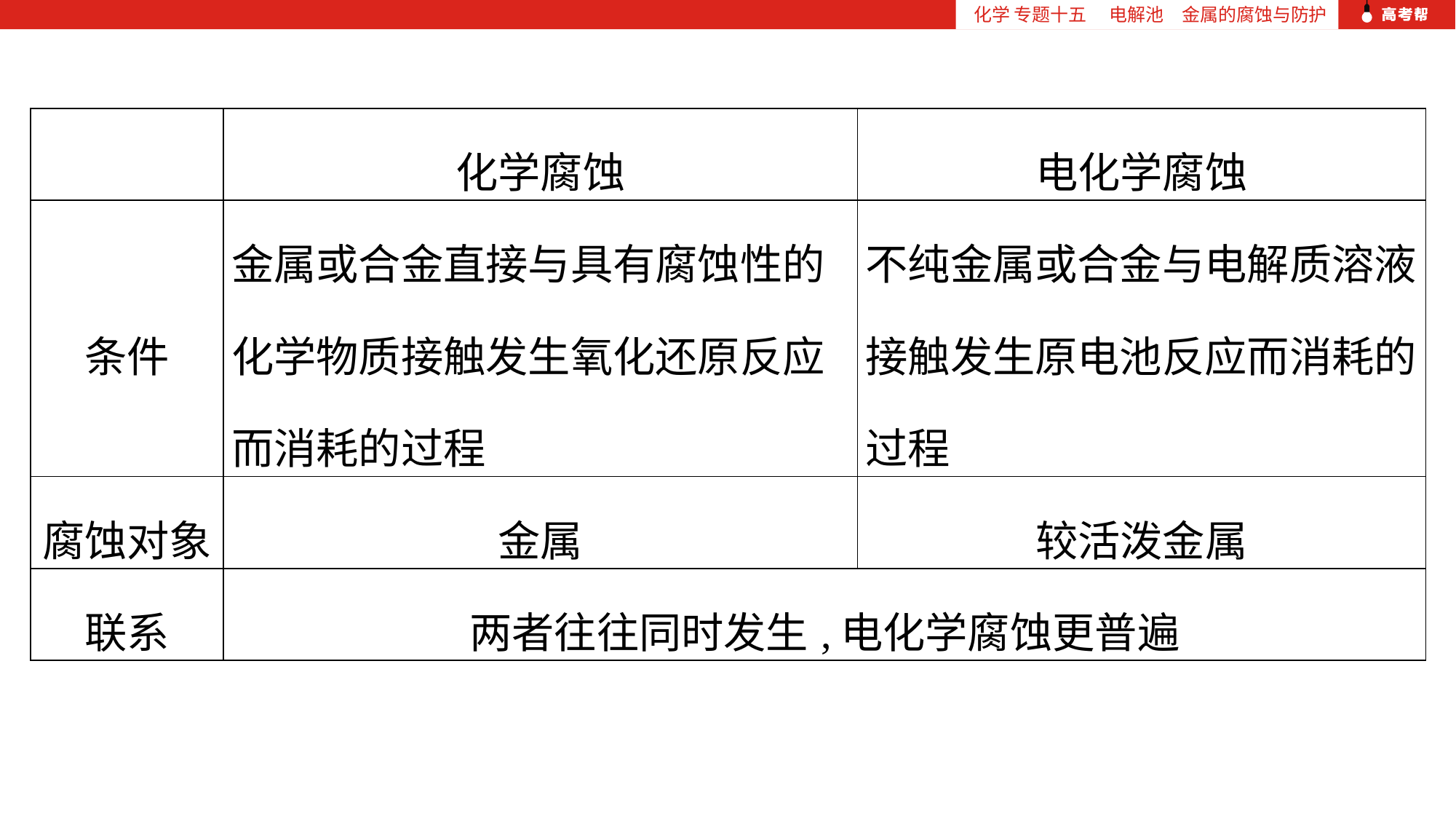

化学 专题十五 　电解池　金属的腐蚀与防护
|  | 化学腐蚀 | 电化学腐蚀 |
| --- | --- | --- |
| 条件 | 金属或合金直接与具有腐蚀性的化学物质接触发生氧化还原反应而消耗的过程 | 不纯金属或合金与电解质溶液接触发生原电池反应而消耗的过程 |
| 腐蚀对象 | 金属 | 较活泼金属 |
| 联系 | 两者往往同时发生,电化学腐蚀更普遍 |  |